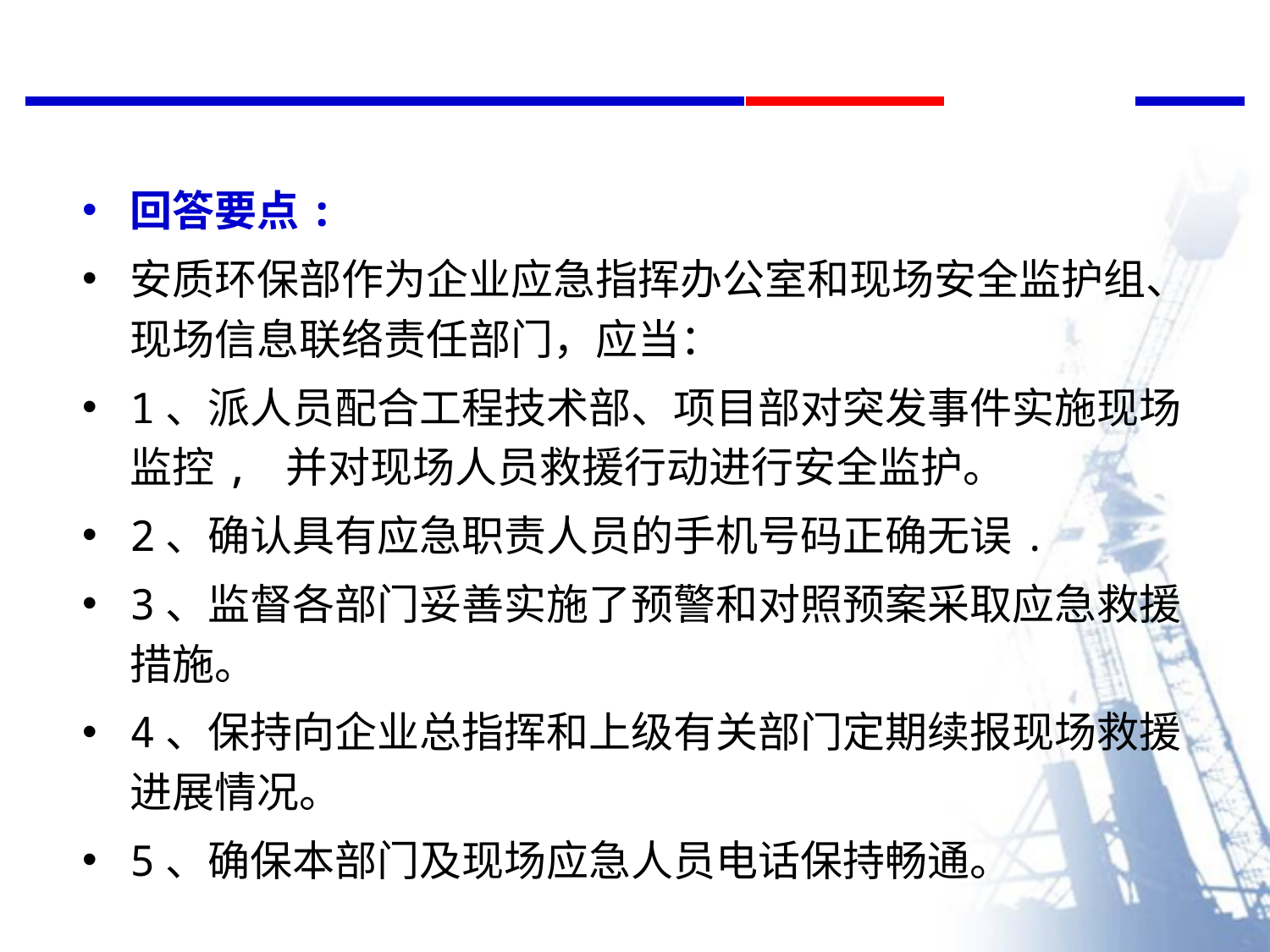

回答要点:
安质环保部作为企业应急指挥办公室和现场安全监护组、现场信息联络责任部门，应当：
1、派人员配合工程技术部、项目部对突发事件实施现场监控, 并对现场人员救援行动进行安全监护。
2、确认具有应急职责人员的手机号码正确无误.
3、监督各部门妥善实施了预警和对照预案采取应急救援措施。
4、保持向企业总指挥和上级有关部门定期续报现场救援进展情况。
5、确保本部门及现场应急人员电话保持畅通。